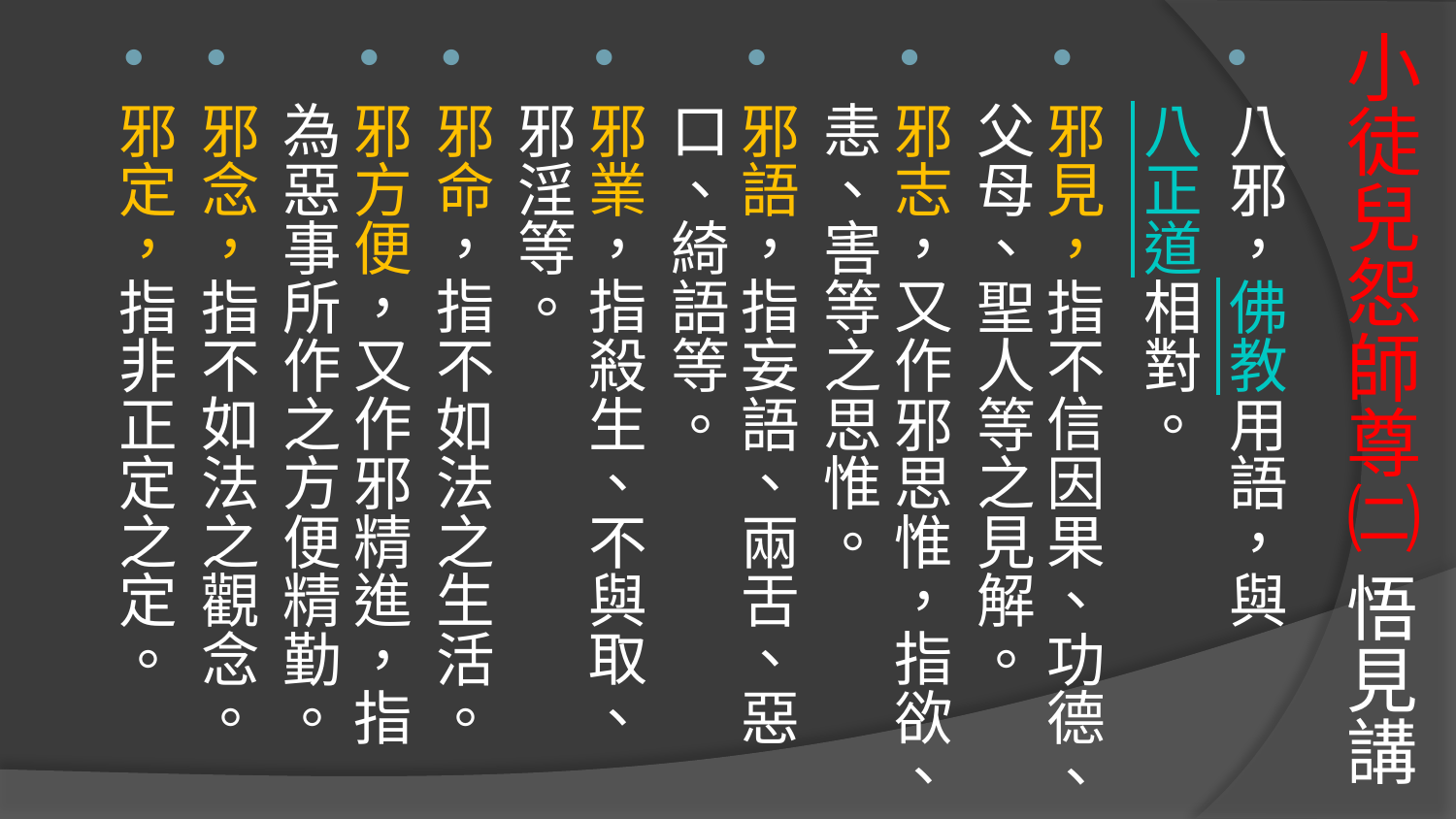

# 小徒兒怨師尊㈡ 悟見講
八邪，佛教用語，與八正道相對。
邪見，指不信因果、功德、父母、聖人等之見解。
邪志，又作邪思惟，指欲、恚、害等之思惟。
邪語，指妄語、兩舌、惡口、綺語等。
邪業，指殺生、不與取、邪淫等。
邪命，指不如法之生活。
邪方便，又作邪精進，指為惡事所作之方便精勤。
邪念，指不如法之觀念。
邪定，指非正定之定。